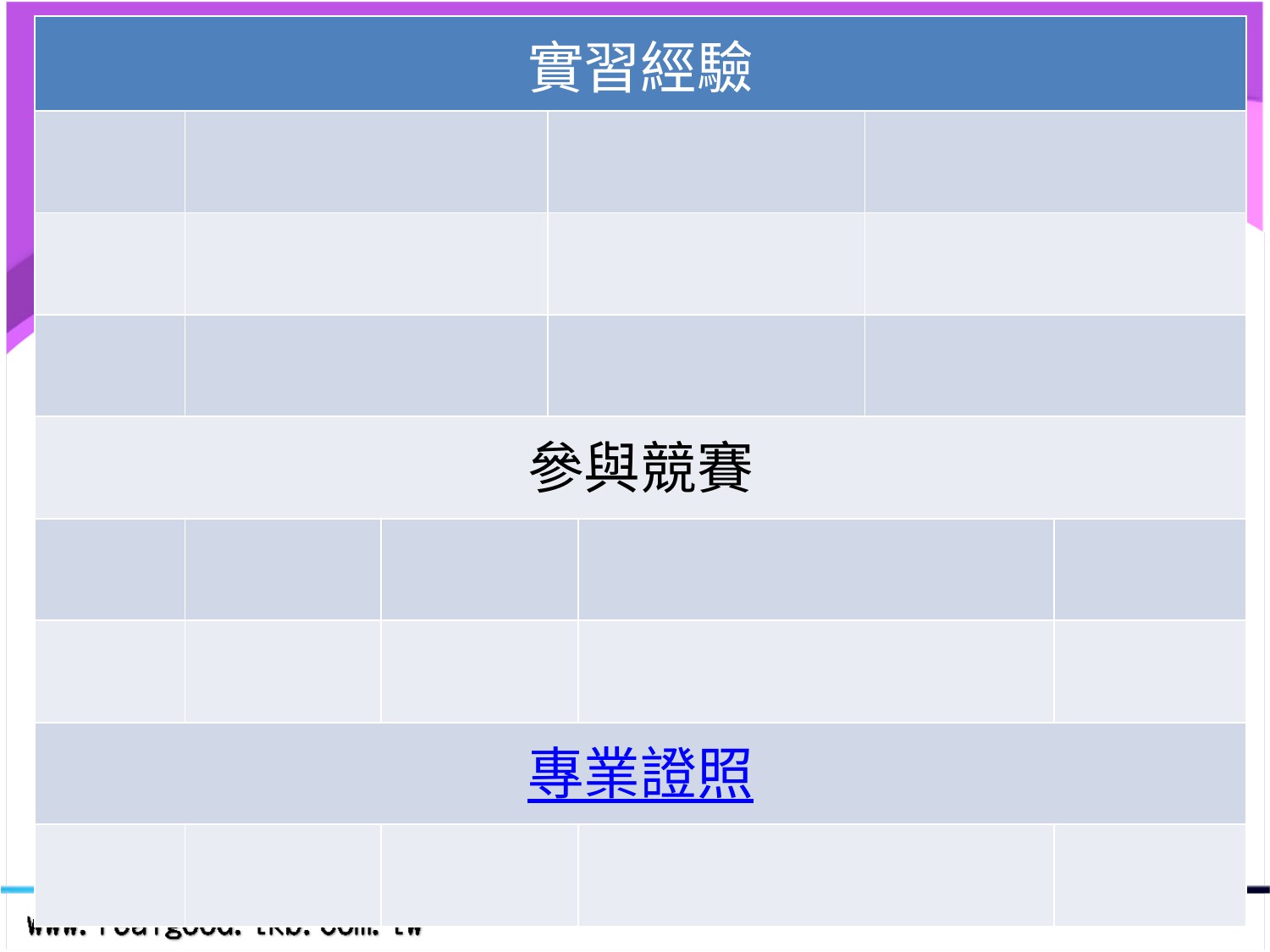

| 實習經驗 |  |  |  |  |  |  |
| --- | --- | --- | --- | --- | --- | --- |
|  |  |  |  |  |  |  |
|  |  |  |  |  |  |  |
|  |  |  |  |  |  |  |
| 參與競賽 |  |  |  |  |  |  |
|  |  |  |  |  |  |  |
|  |  |  |  |  |  |  |
| 專業證照 |  |  |  |  |  |  |
|  |  |  |  |  |  |  |